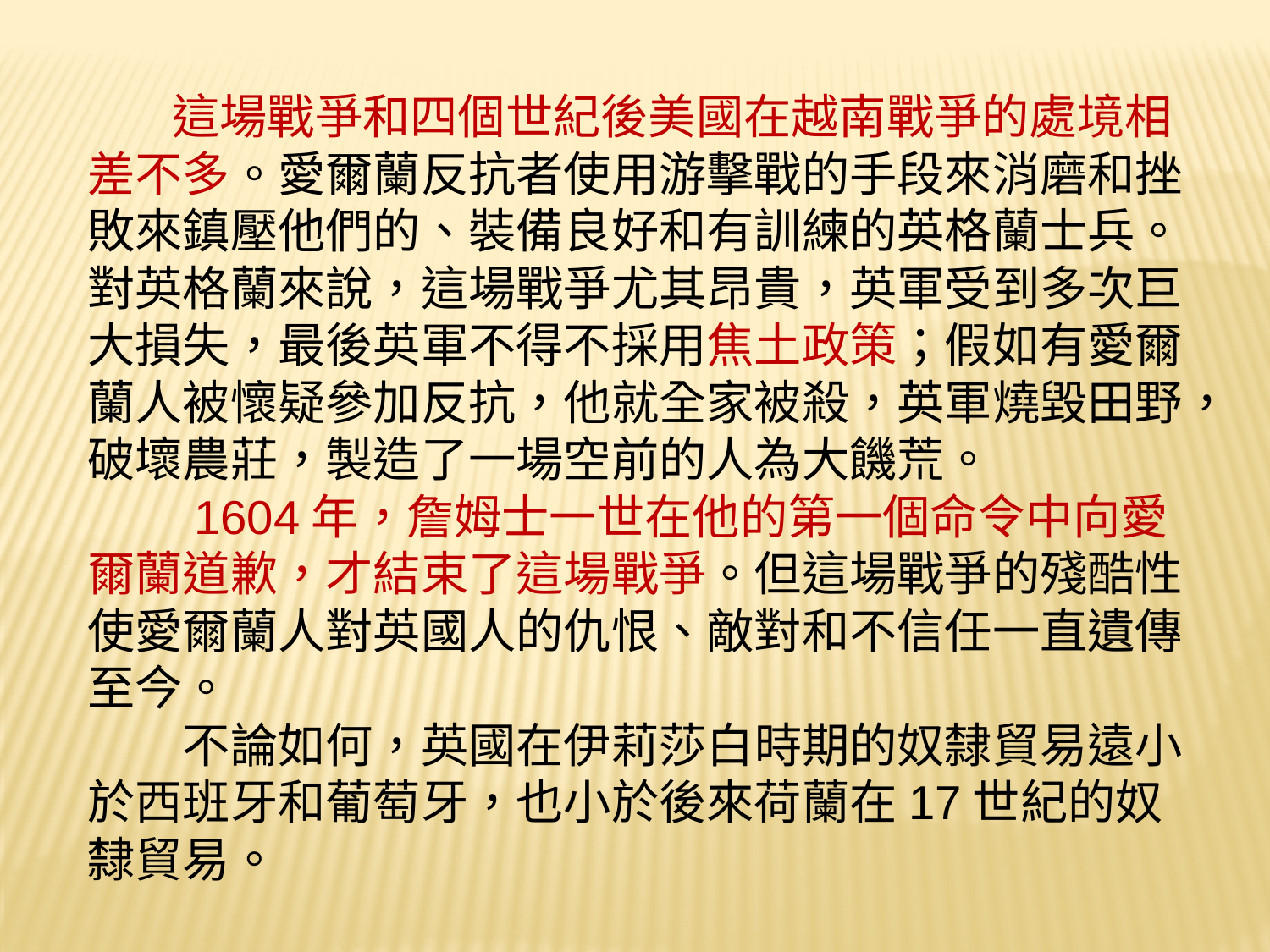

這場戰爭和四個世紀後美國在越南戰爭的處境相差不多。愛爾蘭反抗者使用游擊戰的手段來消磨和挫敗來鎮壓他們的、裝備良好和有訓練的英格蘭士兵。對英格蘭來說，這場戰爭尤其昂貴，英軍受到多次巨大損失，最後英軍不得不採用焦土政策；假如有愛爾蘭人被懷疑參加反抗，他就全家被殺，英軍燒毀田野，破壞農莊，製造了一場空前的人為大饑荒。
　　1604年，詹姆士一世在他的第一個命令中向愛爾蘭道歉，才結束了這場戰爭。但這場戰爭的殘酷性使愛爾蘭人對英國人的仇恨、敵對和不信任一直遺傳至今。
　　不論如何，英國在伊莉莎白時期的奴隸貿易遠小於西班牙和葡萄牙，也小於後來荷蘭在17世紀的奴隸貿易。